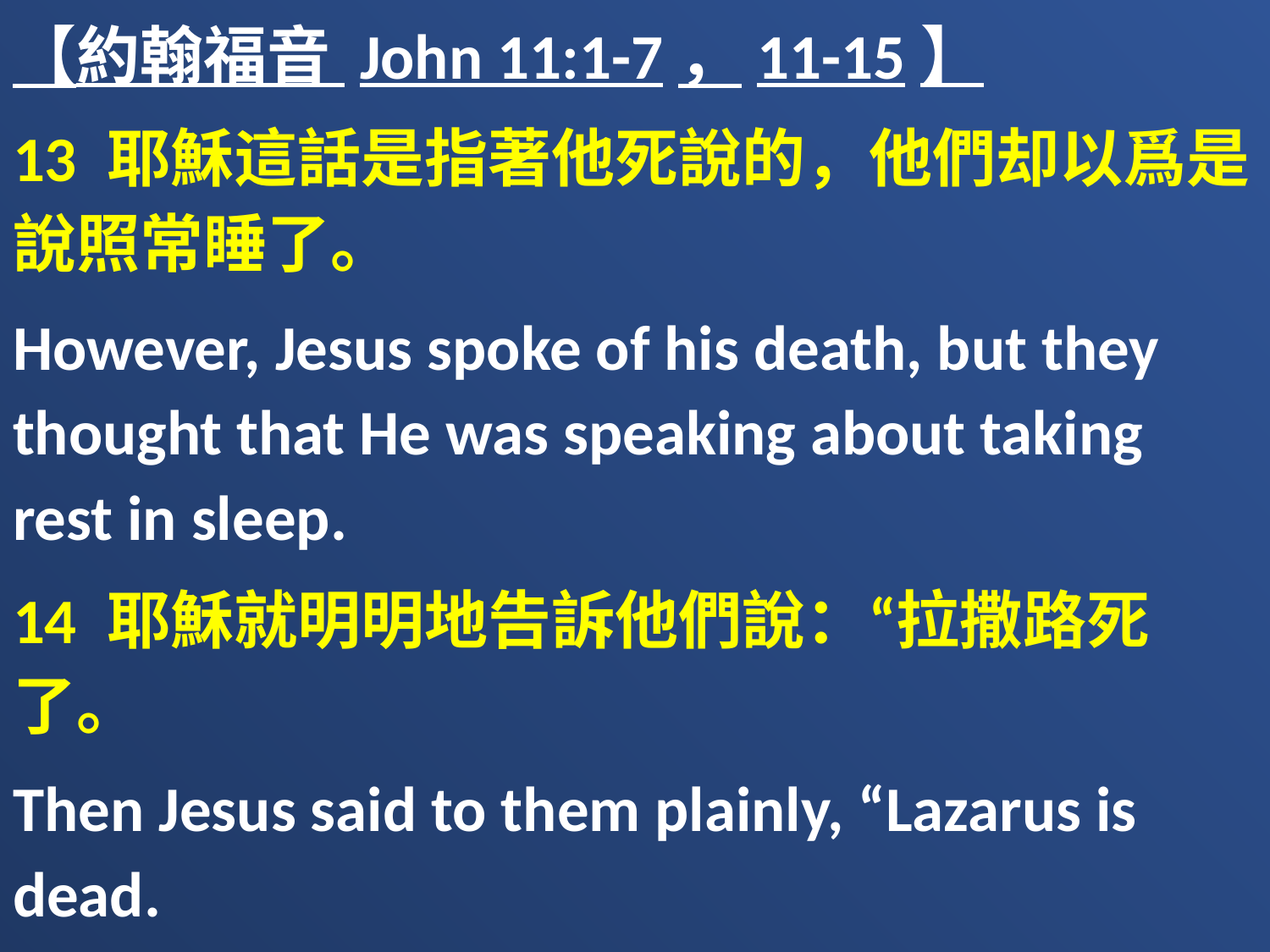

【約翰福音 John 11:1-7，11-15】
13 耶穌這話是指著他死說的，他們却以爲是說照常睡了。
However, Jesus spoke of his death, but they thought that He was speaking about taking rest in sleep.
14 耶穌就明明地告訴他們說：“拉撒路死了。
Then Jesus said to them plainly, “Lazarus is dead.